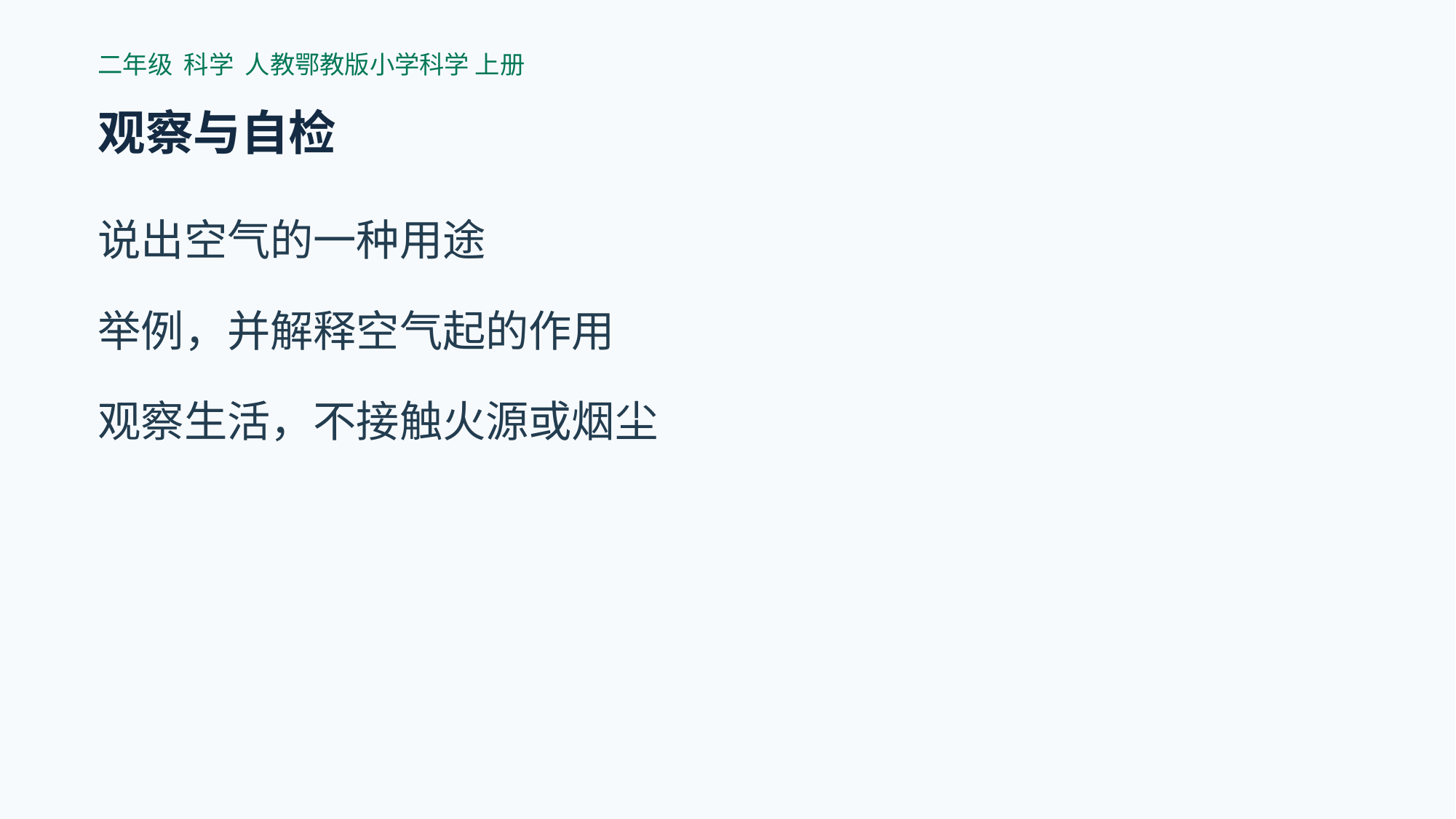

二年级  科学  人教鄂教版小学科学 上册
观察与自检
说出空气的一种用途
举例，并解释空气起的作用
观察生活，不接触火源或烟尘